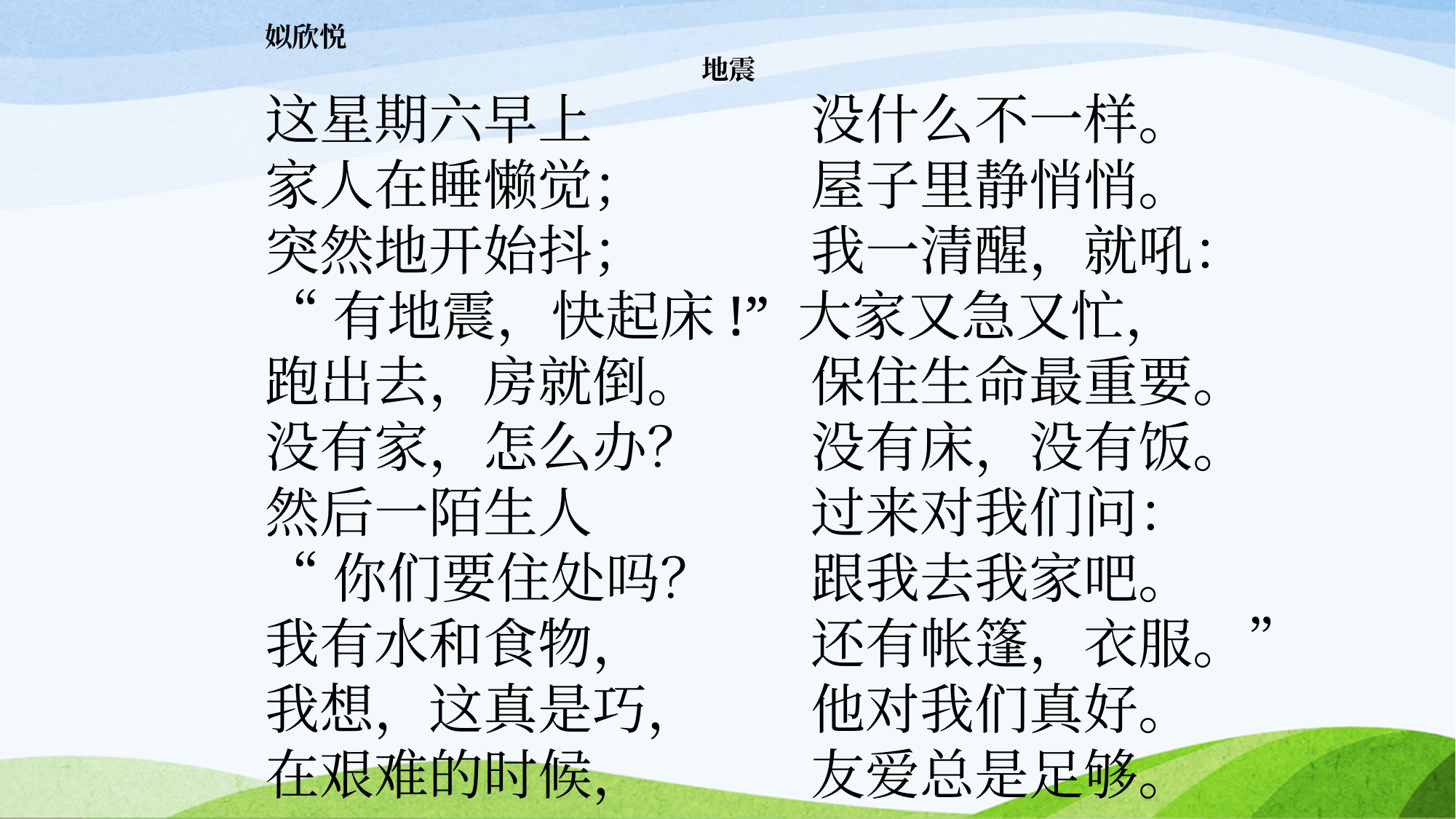

姒欣悦
				地震
这星期六早上		没什么不一样。
家人在睡懒觉；		屋子里静悄悄。
突然地开始抖；		我一清醒，就吼：
“有地震，快起床!” 大家又急又忙，
跑出去，房就倒。	保住生命最重要。
没有家，怎么办？	没有床，没有饭。
然后一陌生人		过来对我们问：
“你们要住处吗？	跟我去我家吧。
我有水和食物，		还有帐篷，衣服。”
我想，这真是巧，	他对我们真好。
在艰难的时候，		友爱总是足够。